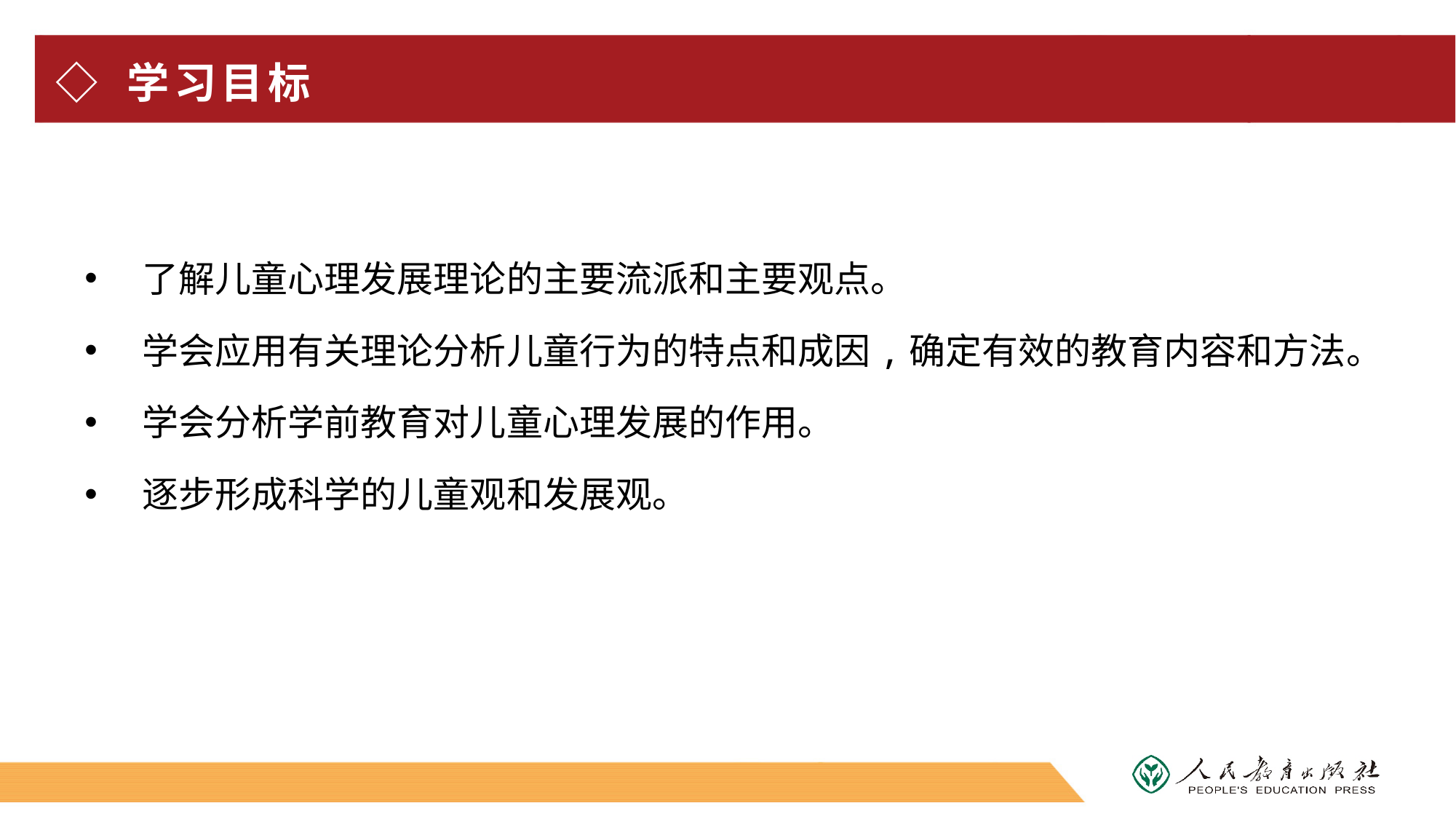

# ◇ 学习目标

 了解儿童心理发展理论的主要流派和主要观点。
 学会应用有关理论分析儿童行为的特点和成因,确定有效的教育内容和方法。
 学会分析学前教育对儿童心理发展的作用。
 逐步形成科学的儿童观和发展观。